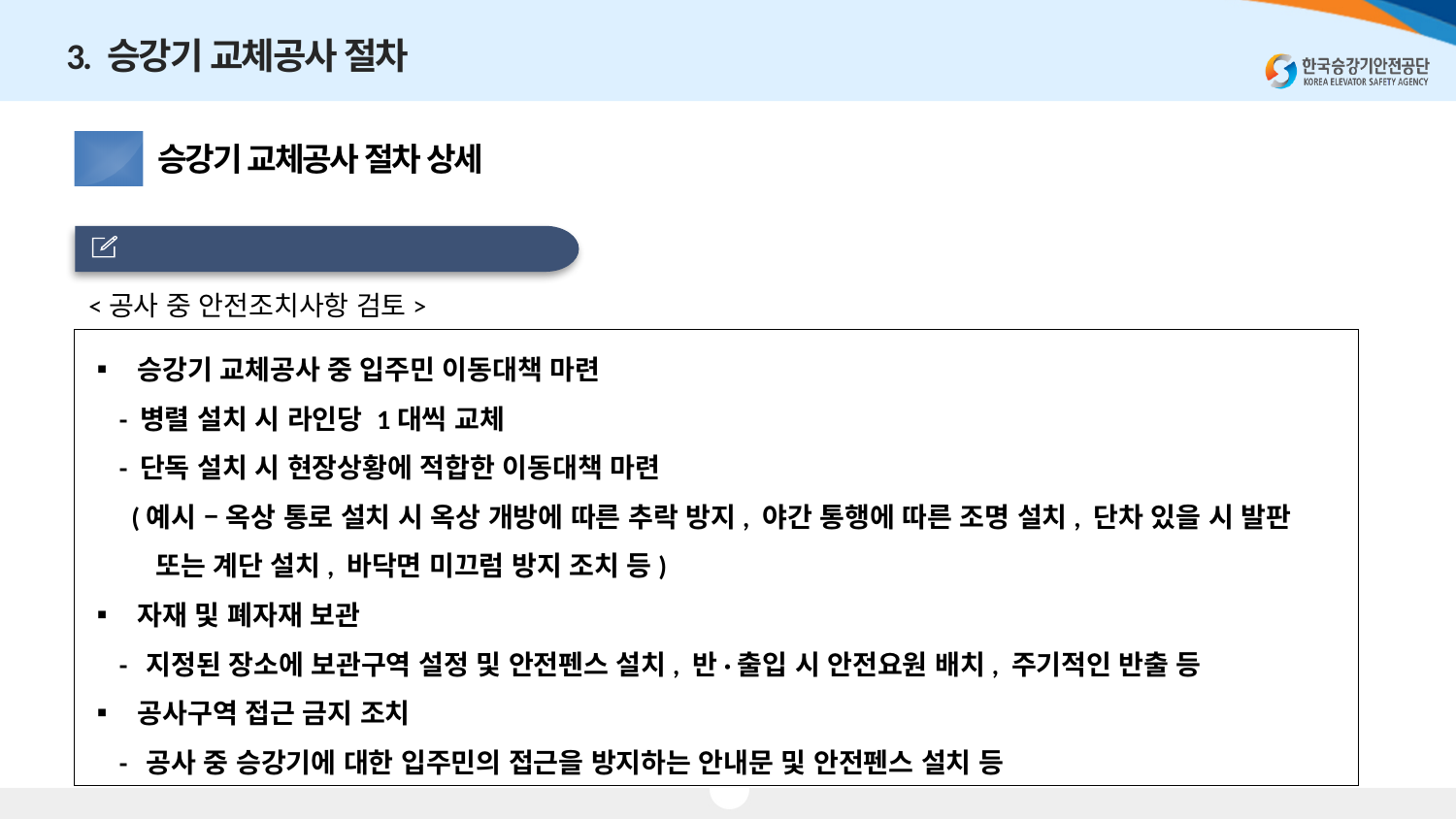

3. 승강기 교체공사 절차
승강기 교체공사 절차 상세
3.2
    교체범위 확정 및 시방서 작성(중요)

<공사 중 안전조치사항 검토>
▪  승강기 교체공사 중 입주민 이동대책 마련
     - 병렬 설치 시 라인당 1대씩 교체
     - 단독 설치 시 현장상황에 적합한 이동대책 마련
       (예시 – 옥상 통로 설치 시 옥상 개방에 따른 추락 방지, 야간 통행에 따른 조명 설치, 단차 있을 시 발판
        또는 계단 설치, 바닥면 미끄럼 방지 조치 등)
▪  자재 및 폐자재 보관
     -  지정된 장소에 보관구역 설정 및 안전펜스 설치, 반·출입 시 안전요원 배치, 주기적인 반출 등
▪  공사구역 접근 금지 조치
     -  공사 중 승강기에 대한 입주민의 접근을 방지하는 안내문 및 안전펜스 설치 등